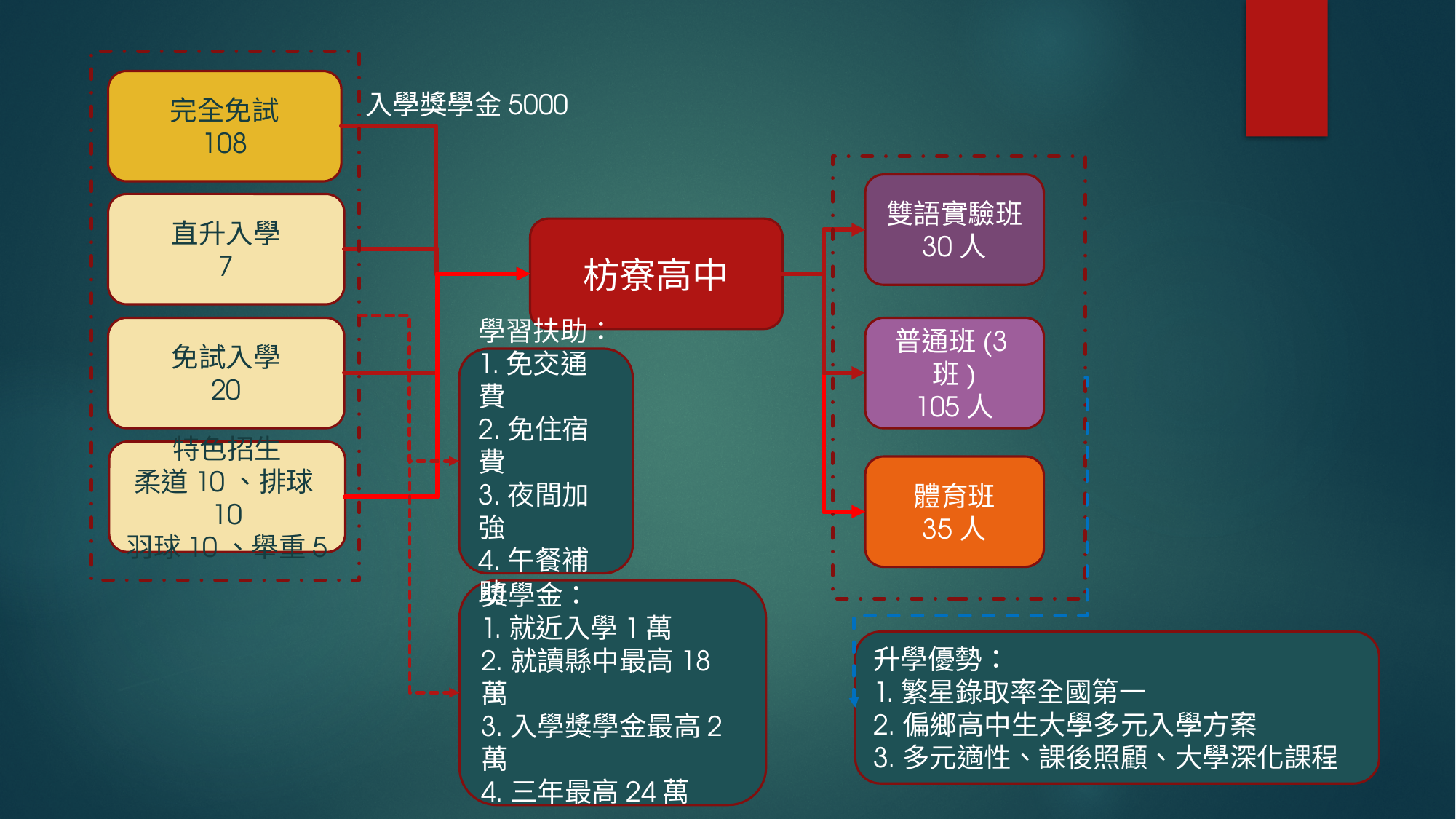

完全免試
108
入學獎學金5000

雙語實驗班
30人
直升入學
7
枋寮高中
免試入學
20
普通班(3班)
105人
學習扶助：
1.免交通費
2.免住宿費
3.夜間加強
4.午餐補助
特色招生
柔道10、排球10
羽球10、舉重5
體育班
35人
獎學金：
1.就近入學1萬
2.就讀縣中最高18萬
3.入學獎學金最高2萬
4.三年最高24萬
升學優勢：
1.繁星錄取率全國第一
2.偏鄉高中生大學多元入學方案
3.多元適性、課後照顧、大學深化課程